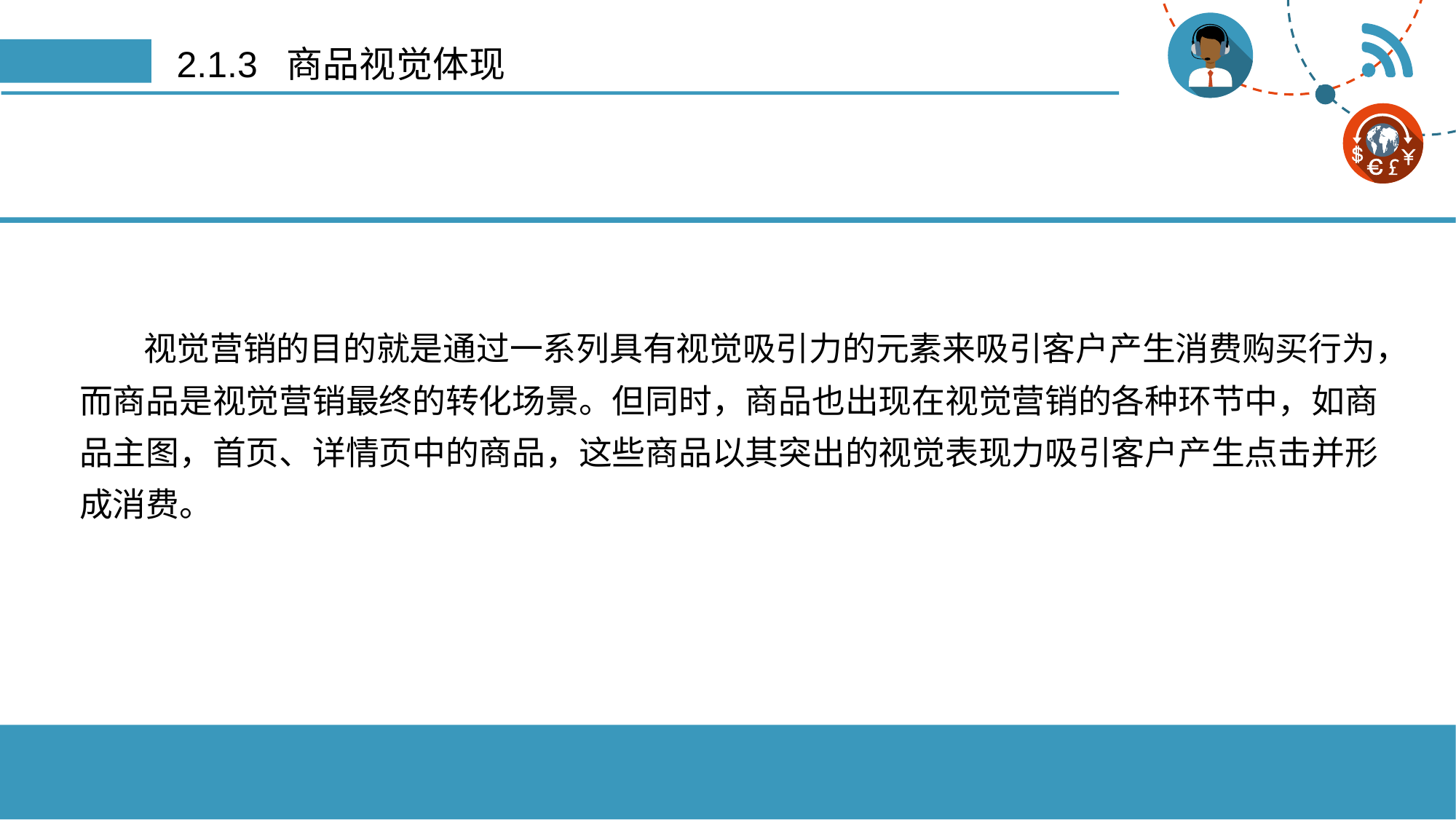

# 2.1.3  商品视觉体现

视觉营销的目的就是通过一系列具有视觉吸引力的元素来吸引客户产生消费购买行为，而商品是视觉营销最终的转化场景。但同时，商品也出现在视觉营销的各种环节中，如商品主图，首页、详情页中的商品，这些商品以其突出的视觉表现力吸引客户产生点击并形成消费。